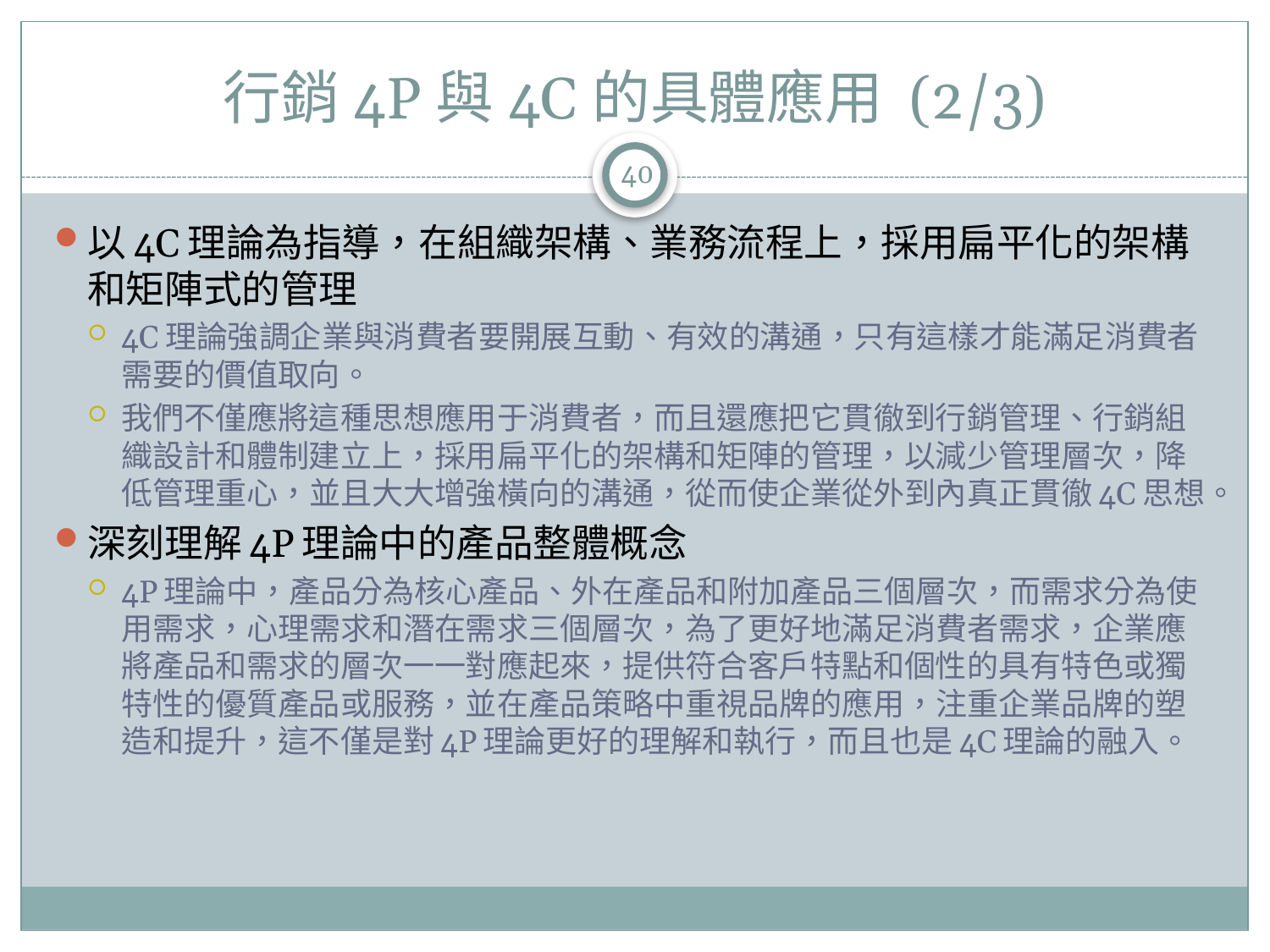

# 行銷4P與4C的具體應用 (2/3)
40
以4C理論為指導，在組織架構、業務流程上，採用扁平化的架構和矩陣式的管理
4C理論強調企業與消費者要開展互動、有效的溝通，只有這樣才能滿足消費者需要的價值取向。
我們不僅應將這種思想應用于消費者，而且還應把它貫徹到行銷管理、行銷組織設計和體制建立上，採用扁平化的架構和矩陣的管理，以減少管理層次，降低管理重心，並且大大增強橫向的溝通，從而使企業從外到內真正貫徹4C思想。
深刻理解4P理論中的產品整體概念
4P理論中，產品分為核心產品、外在產品和附加產品三個層次，而需求分為使用需求，心理需求和潛在需求三個層次，為了更好地滿足消費者需求，企業應將產品和需求的層次一一對應起來，提供符合客戶特點和個性的具有特色或獨特性的優質產品或服務，並在產品策略中重視品牌的應用，注重企業品牌的塑造和提升，這不僅是對4P理論更好的理解和執行，而且也是4C理論的融入。